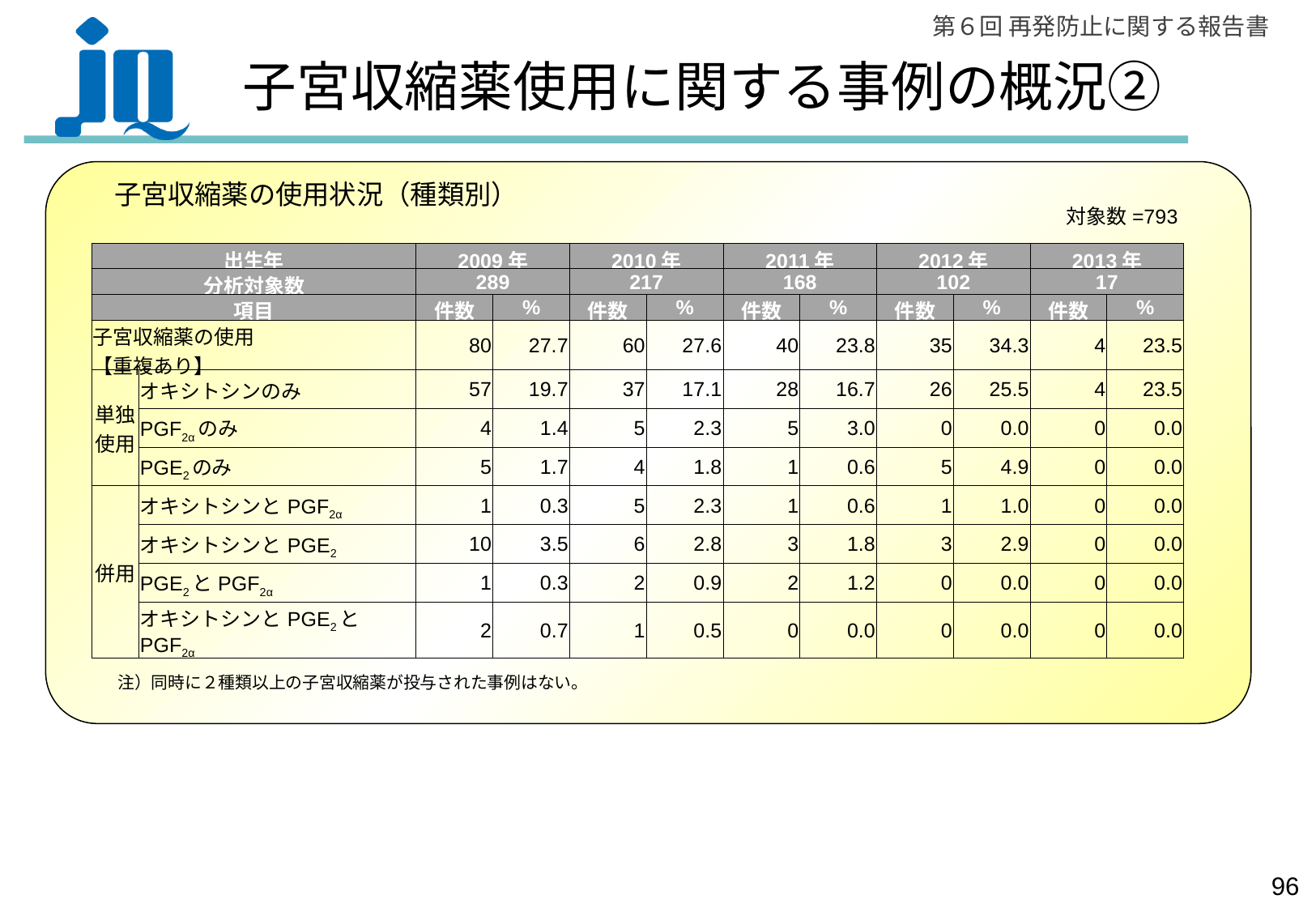

子宮収縮薬使用に関する事例の概況②

子宮収縮薬の使用状況（種類別）
　　　　　　　　　　　　　　　　　　　　　　　　　　　　　　対象数=793
| 出生年 |  | 2009年 |  | 2010年 |  | 2011年 |  | 2012年 |  | 2013年 |  |
| --- | --- | --- | --- | --- | --- | --- | --- | --- | --- | --- | --- |
| 分析対象数 |  | 289 |  | 217 |  | 168 |  | 102 |  | 17 |  |
| 項目 |  | 件数 | % | 件数 | % | 件数 | % | 件数 | % | 件数 | % |
| 子宮収縮薬の使用 【重複あり】 |  | 80 | 27.7 | 60 | 27.6 | 40 | 23.8 | 35 | 34.3 | 4 | 23.5 |
| 単独使用 | オキシトシンのみ | 57 | 19.7 | 37 | 17.1 | 28 | 16.7 | 26 | 25.5 | 4 | 23.5 |
|  | PGF2αのみ | 4 | 1.4 | 5 | 2.3 | 5 | 3.0 | 0 | 0.0 | 0 | 0.0 |
|  | PGE2のみ | 5 | 1.7 | 4 | 1.8 | 1 | 0.6 | 5 | 4.9 | 0 | 0.0 |
| 併用 | オキシトシンとPGF2α | 1 | 0.3 | 5 | 2.3 | 1 | 0.6 | 1 | 1.0 | 0 | 0.0 |
|  | オキシトシンとPGE2 | 10 | 3.5 | 6 | 2.8 | 3 | 1.8 | 3 | 2.9 | 0 | 0.0 |
|  | PGE2とPGF2α | 1 | 0.3 | 2 | 0.9 | 2 | 1.2 | 0 | 0.0 | 0 | 0.0 |
|  | オキシトシンとPGE2とPGF2α | 2 | 0.7 | 1 | 0.5 | 0 | 0.0 | 0 | 0.0 | 0 | 0.0 |
注）同時に２種類以上の子宮収縮薬が投与された事例はない。
96